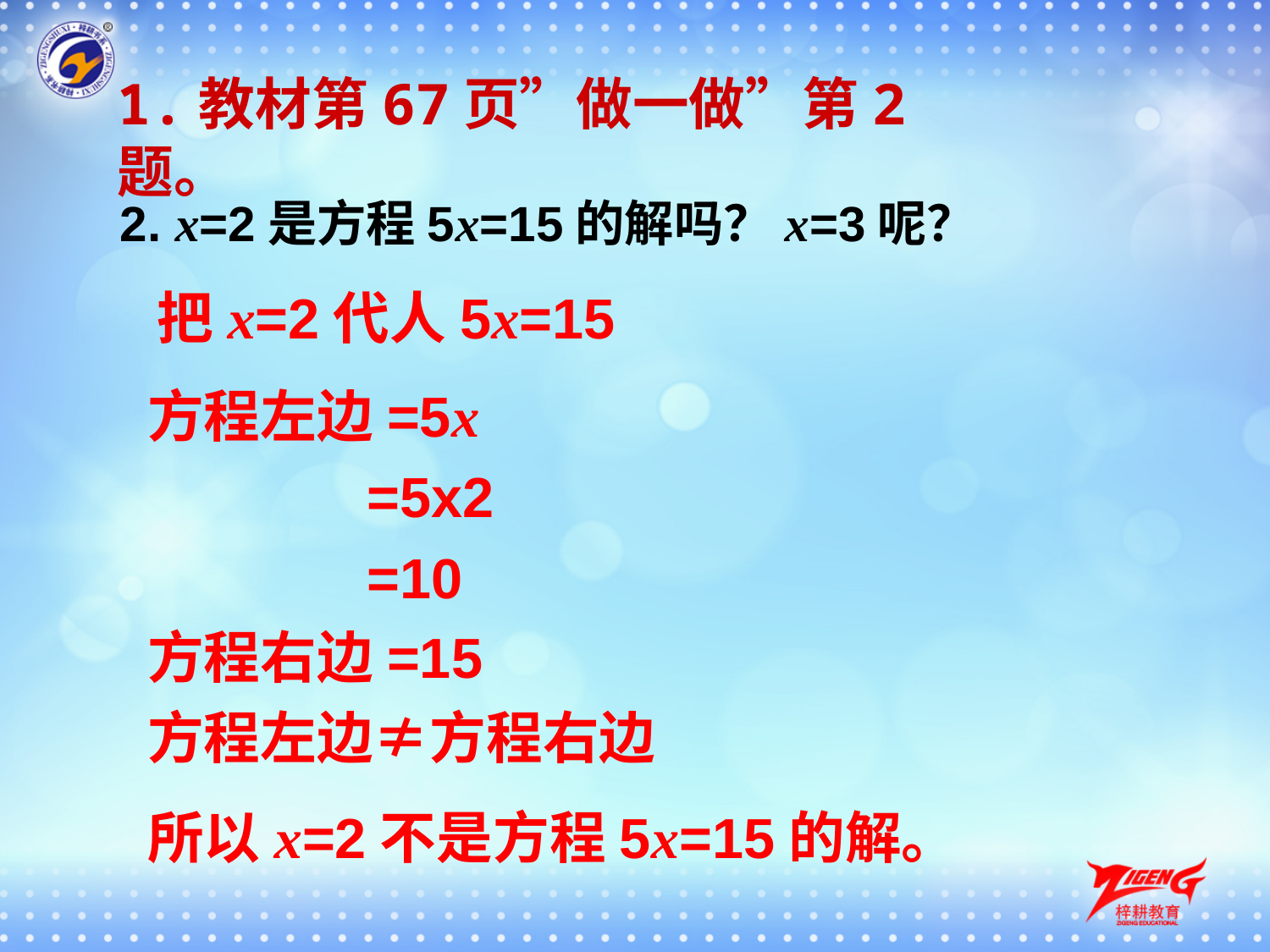

1.教材第67页”做一做”第2题。
      2. x=2是方程5x=15的解吗？x=3呢？
把x=2代人5x=15
方程左边=5x
=5x2
=10
方程右边=15
方程左边≠方程右边
所以x=2不是方程5x=15的解。